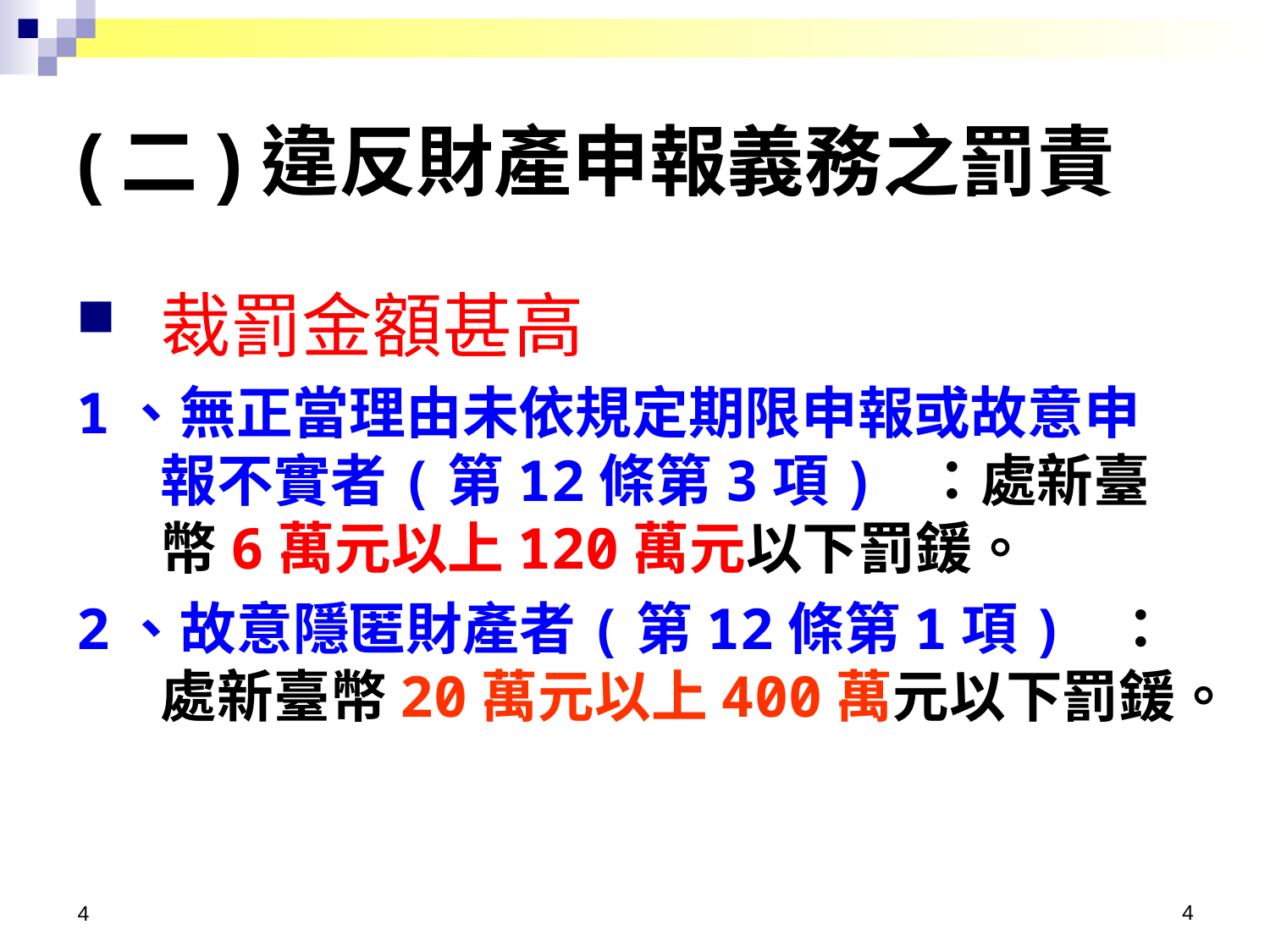

(二)違反財產申報義務之罰責
裁罰金額甚高
1、無正當理由未依規定期限申報或故意申報不實者(第12條第3項) ：處新臺幣6萬元以上120萬元以下罰鍰。
2、故意隱匿財產者(第12條第1項) ：處新臺幣20萬元以上400萬元以下罰鍰。

4
4